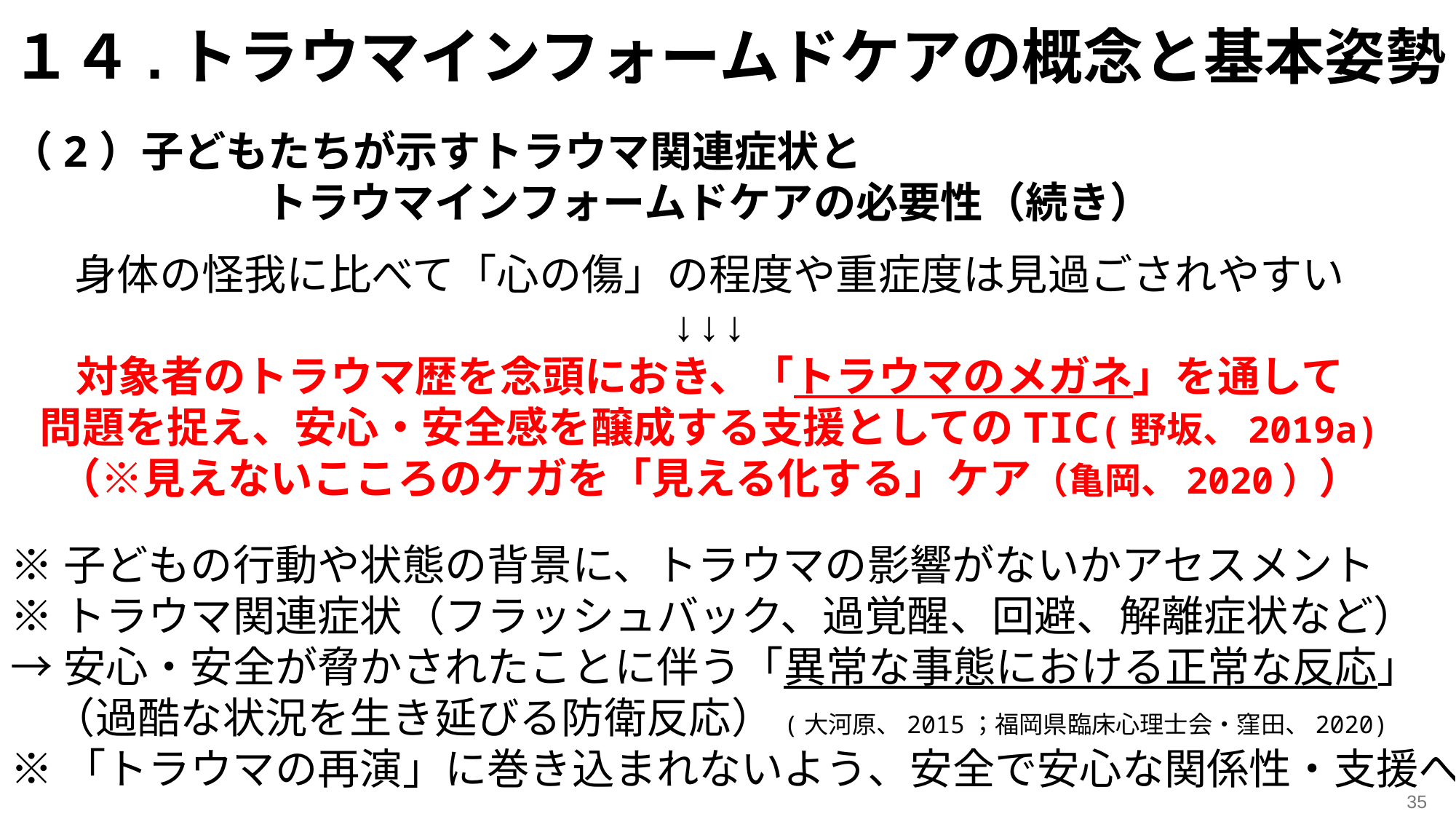

# １４.トラウマインフォームドケアの概念と基本姿勢

（2）子どもたちが示すトラウマ関連症状と
　　　　　　トラウマインフォームドケアの必要性（続き）
身体の怪我に比べて「心の傷」の程度や重症度は見過ごされやすい
↓↓↓
対象者のトラウマ歴を念頭におき、「トラウマのメガネ」を通して
問題を捉え、安心・安全感を醸成する支援としてのTIC(野坂、2019a)
（※見えないこころのケガを「見える化する」ケア（亀岡、2020））

※子どもの行動や状態の背景に、トラウマの影響がないかアセスメント
※トラウマ関連症状（フラッシュバック、過覚醒、回避、解離症状など）
→安心・安全が脅かされたことに伴う「異常な事態における正常な反応」
　（過酷な状況を生き延びる防衛反応）(大河原、2015；福岡県臨床心理士会・窪田、2020)
※「トラウマの再演」に巻き込まれないよう、安全で安心な関係性・支援へ
35